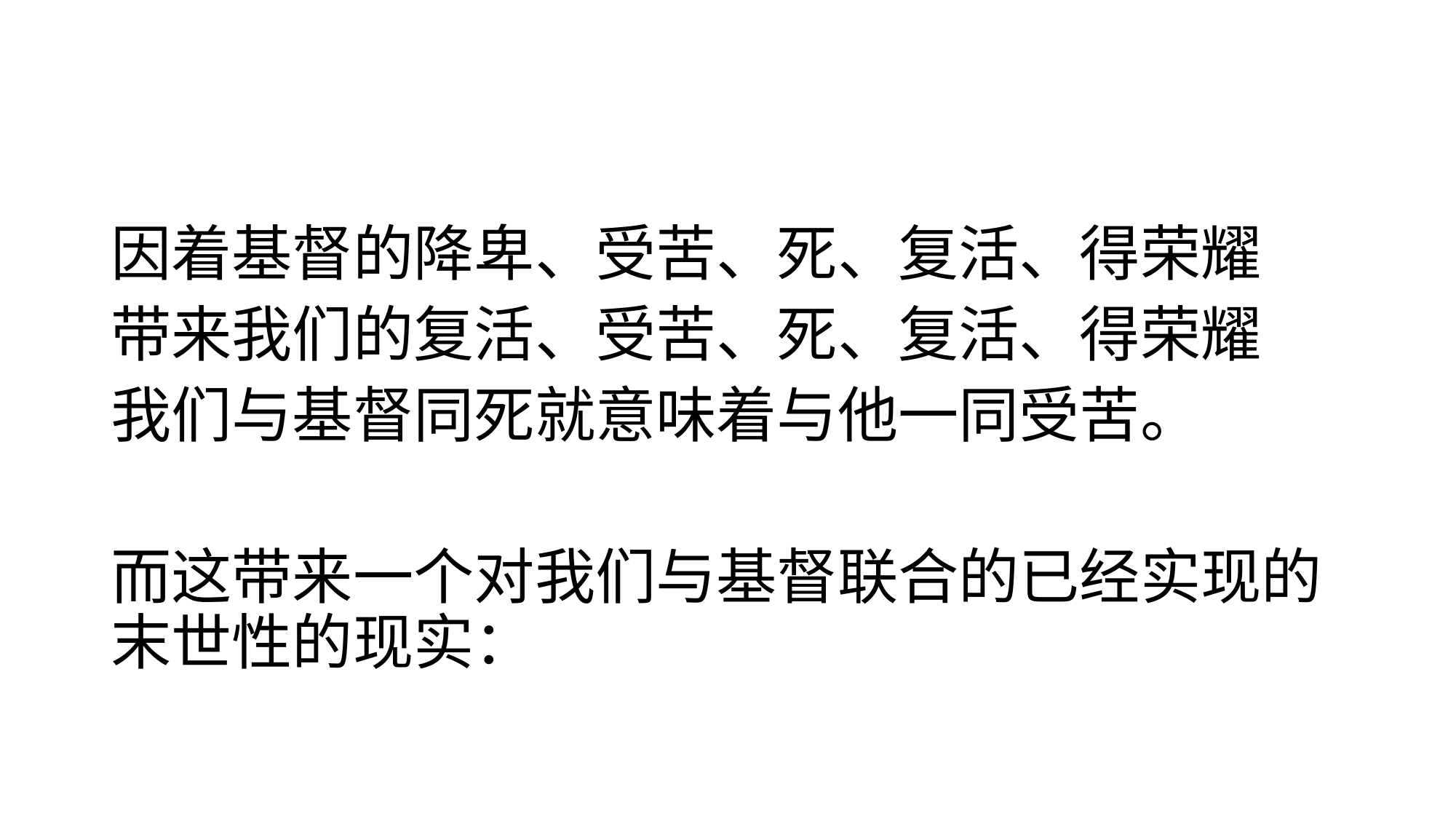

#
因着基督的降卑、受苦、死、复活、得荣耀
带来我们的复活、受苦、死、复活、得荣耀
我们与基督同死就意味着与他一同受苦。

而这带来一个对我们与基督联合的已经实现的末世性的现实：